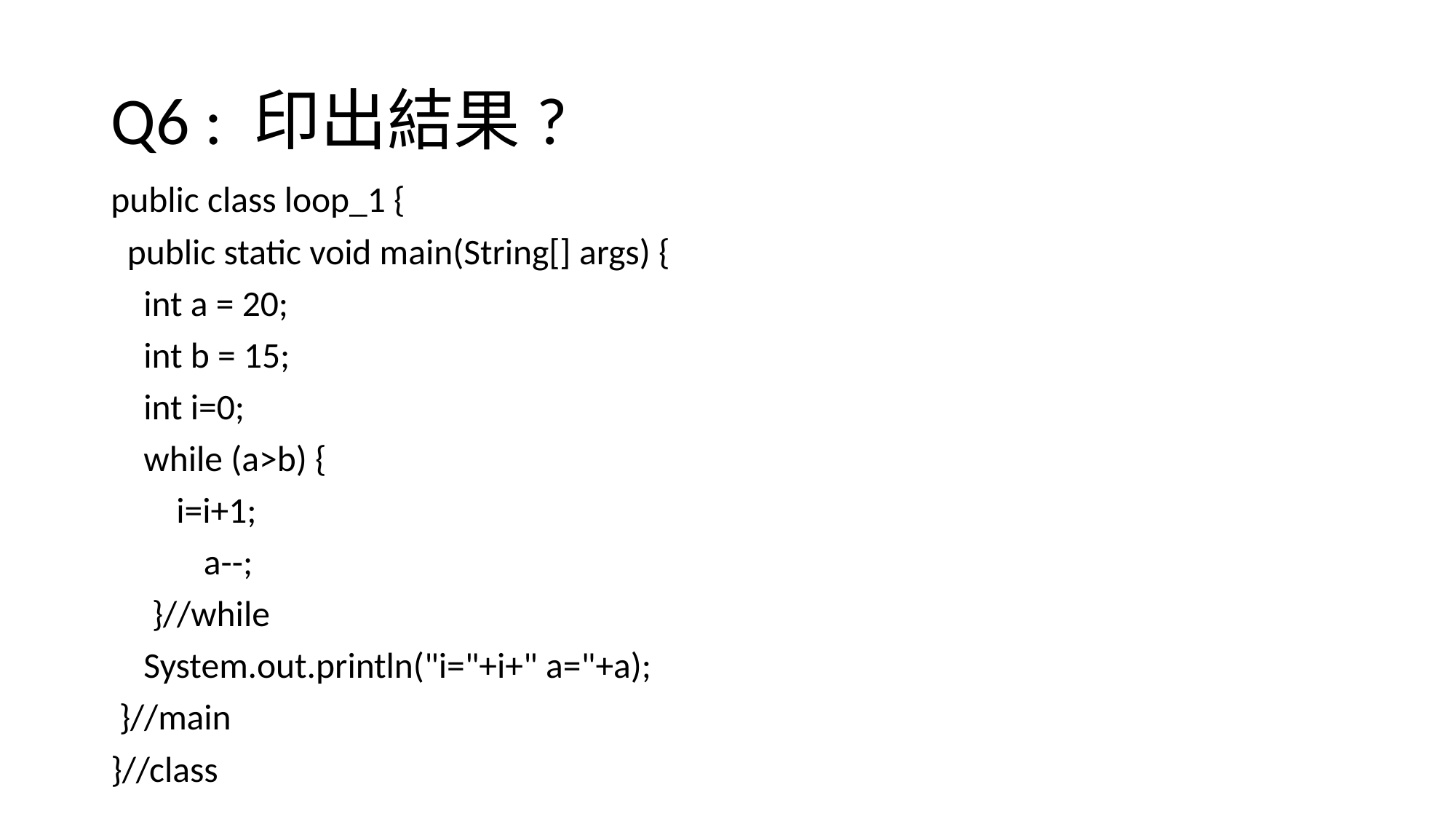

# Q6 : 印出結果?
public class loop_1 {
  public static void main(String[] args) {
    int a = 20;
    int b = 15;
    int i=0;
    while (a>b) {
        i=i+1;
	a--;
     }//while
    System.out.println("i="+i+" a="+a);
 }//main
}//class